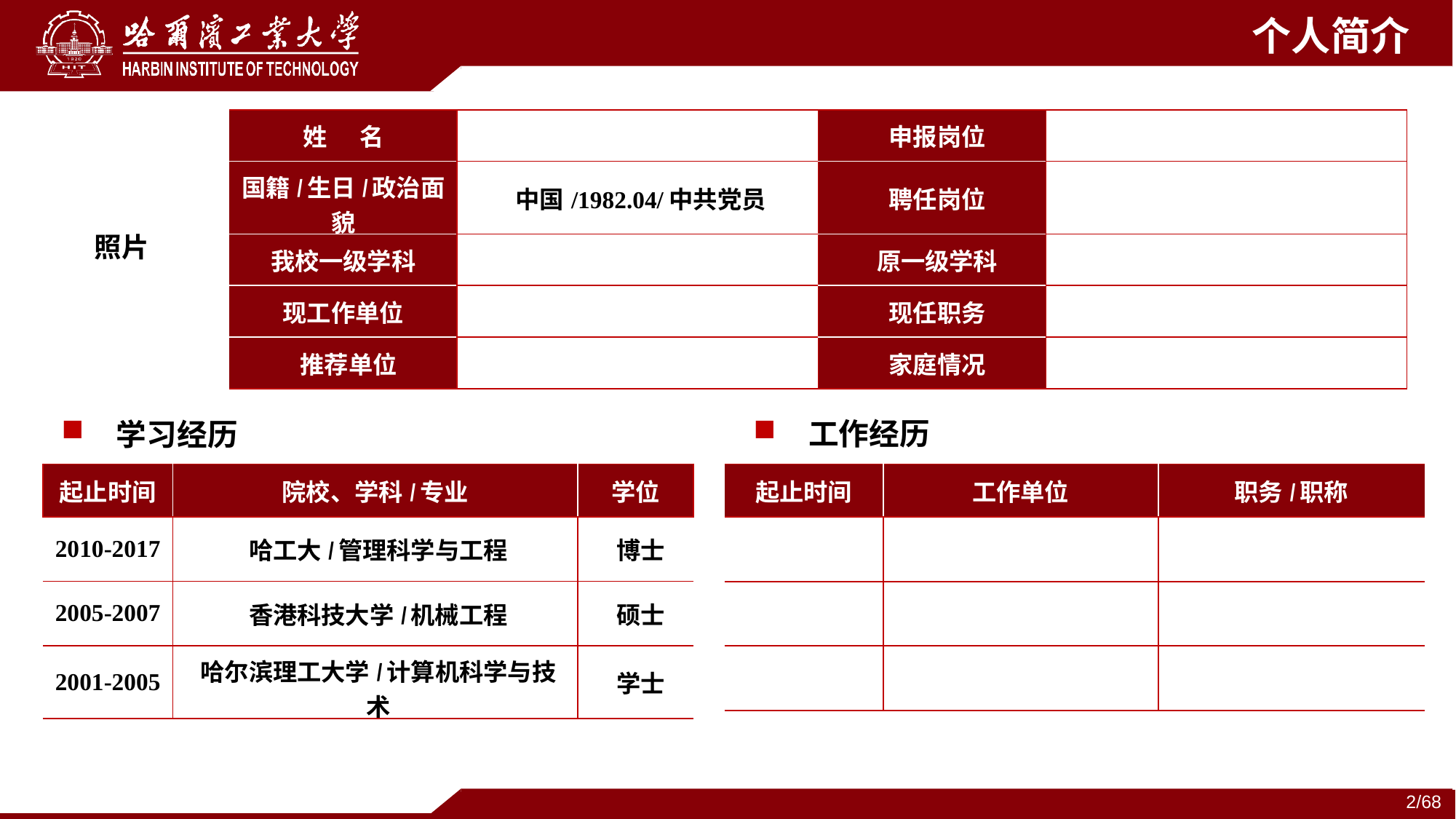

个人简介

| 姓 名 |  | 申报岗位 |  |
| --- | --- | --- | --- |
| 国籍/生日/政治面貌 | 中国/1982.04/中共党员 | 聘任岗位 |  |
| 我校一级学科 |  | 原一级学科 |  |
| 现工作单位 |  | 现任职务 |  |
| 推荐单位 |  | 家庭情况 |  |

照片
 工作经历
 学习经历
| 起止时间 | 院校、学科/专业 | 学位 |
| --- | --- | --- |
| 2010-2017 | 哈工大/管理科学与工程 | 博士 |
| 2005-2007 | 香港科技大学/机械工程 | 硕士 |
| 2001-2005 | 哈尔滨理工大学/计算机科学与技术 | 学士 |
| 起止时间 | 工作单位 | 职务/职称 |
| --- | --- | --- |
|  |  |  |
|  |  |  |
|  |  |  |
2/68